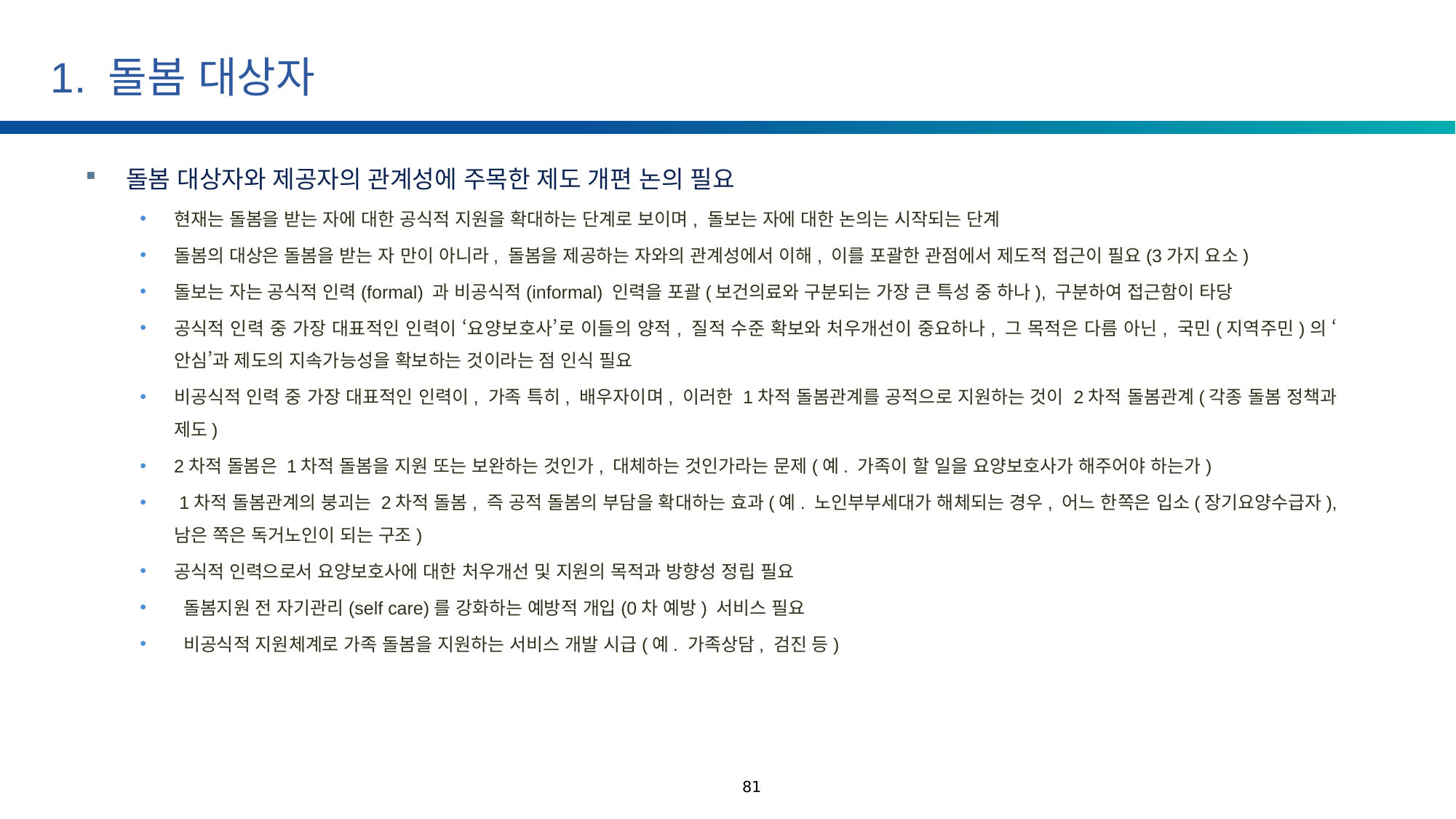

# 1. 돌봄 대상자
돌봄 대상자와 제공자의 관계성에 주목한 제도 개편 논의 필요
현재는 돌봄을 받는 자에 대한 공식적 지원을 확대하는 단계로 보이며, 돌보는 자에 대한 논의는 시작되는 단계
돌봄의 대상은 돌봄을 받는 자 만이 아니라, 돌봄을 제공하는 자와의 관계성에서 이해, 이를 포괄한 관점에서 제도적 접근이 필요(3가지 요소)
돌보는 자는 공식적 인력(formal) 과 비공식적(informal) 인력을 포괄(보건의료와 구분되는 가장 큰 특성 중 하나), 구분하여 접근함이 타당
공식적 인력 중 가장 대표적인 인력이 ‘요양보호사’로 이들의 양적, 질적 수준 확보와 처우개선이 중요하나, 그 목적은 다름 아닌, 국민(지역주민)의 ‘안심’과 제도의 지속가능성을 확보하는 것이라는 점 인식 필요
비공식적 인력 중 가장 대표적인 인력이, 가족 특히, 배우자이며, 이러한 1차적 돌봄관계를 공적으로 지원하는 것이 2차적 돌봄관계(각종 돌봄 정책과 제도)
2차적 돌봄은 1차적 돌봄을 지원 또는 보완하는 것인가, 대체하는 것인가라는 문제(예. 가족이 할 일을 요양보호사가 해주어야 하는가)
 1차적 돌봄관계의 붕괴는 2차적 돌봄, 즉 공적 돌봄의 부담을 확대하는 효과(예. 노인부부세대가 해체되는 경우, 어느 한쪽은 입소(장기요양수급자), 남은 쪽은 독거노인이 되는 구조)
공식적 인력으로서 요양보호사에 대한 처우개선 및 지원의 목적과 방향성 정립 필요
 돌봄지원 전 자기관리(self care)를 강화하는 예방적 개입(0차 예방) 서비스 필요
 비공식적 지원체계로 가족 돌봄을 지원하는 서비스 개발 시급(예. 가족상담, 검진 등)
81